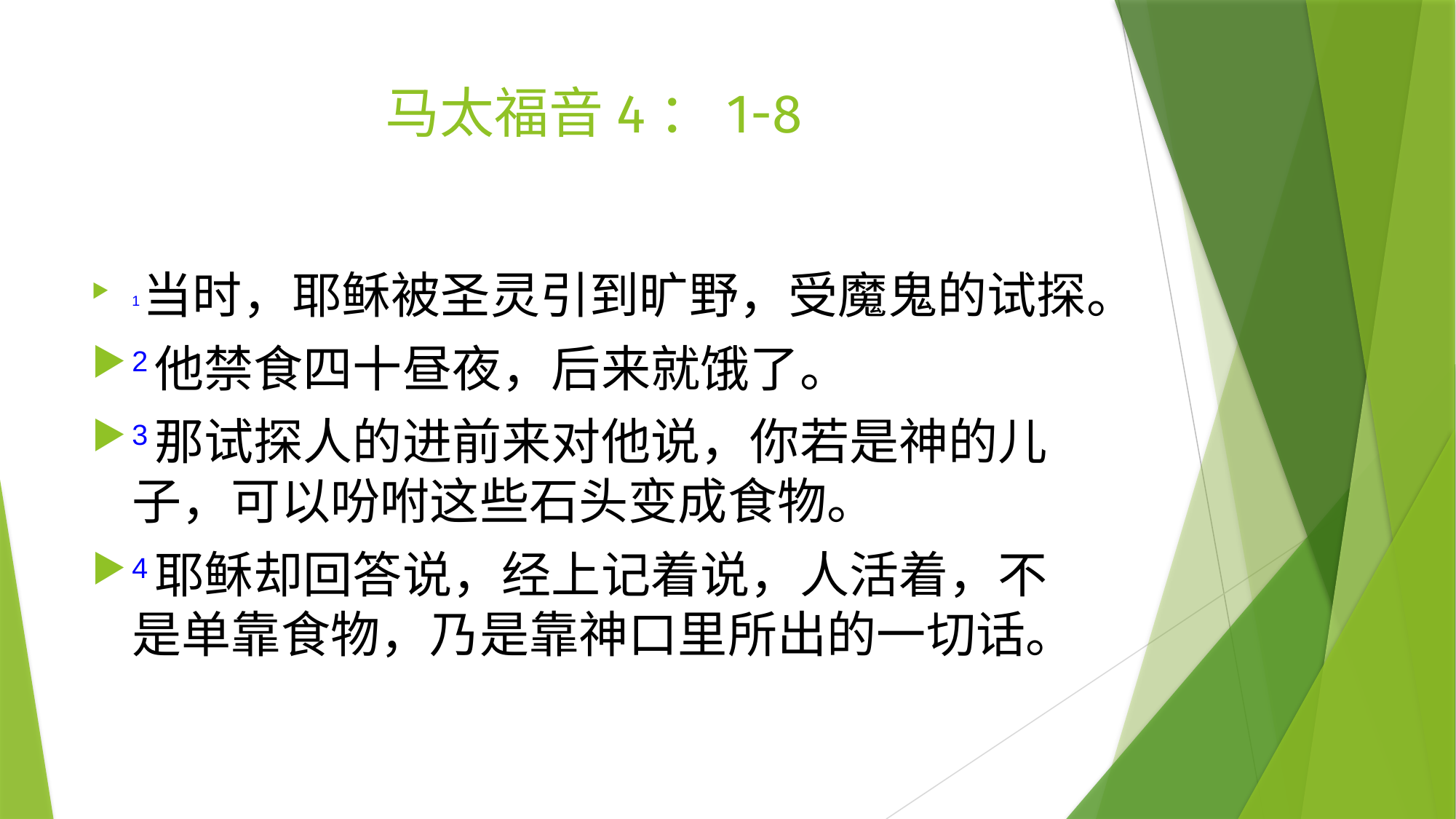

# 马太福音4：1-8
1当时，耶稣被圣灵引到旷野，受魔鬼的试探。
2他禁食四十昼夜，后来就饿了。
3那试探人的进前来对他说，你若是神的儿子，可以吩咐这些石头变成食物。
4耶稣却回答说，经上记着说，人活着，不是单靠食物，乃是靠神口里所出的一切话。